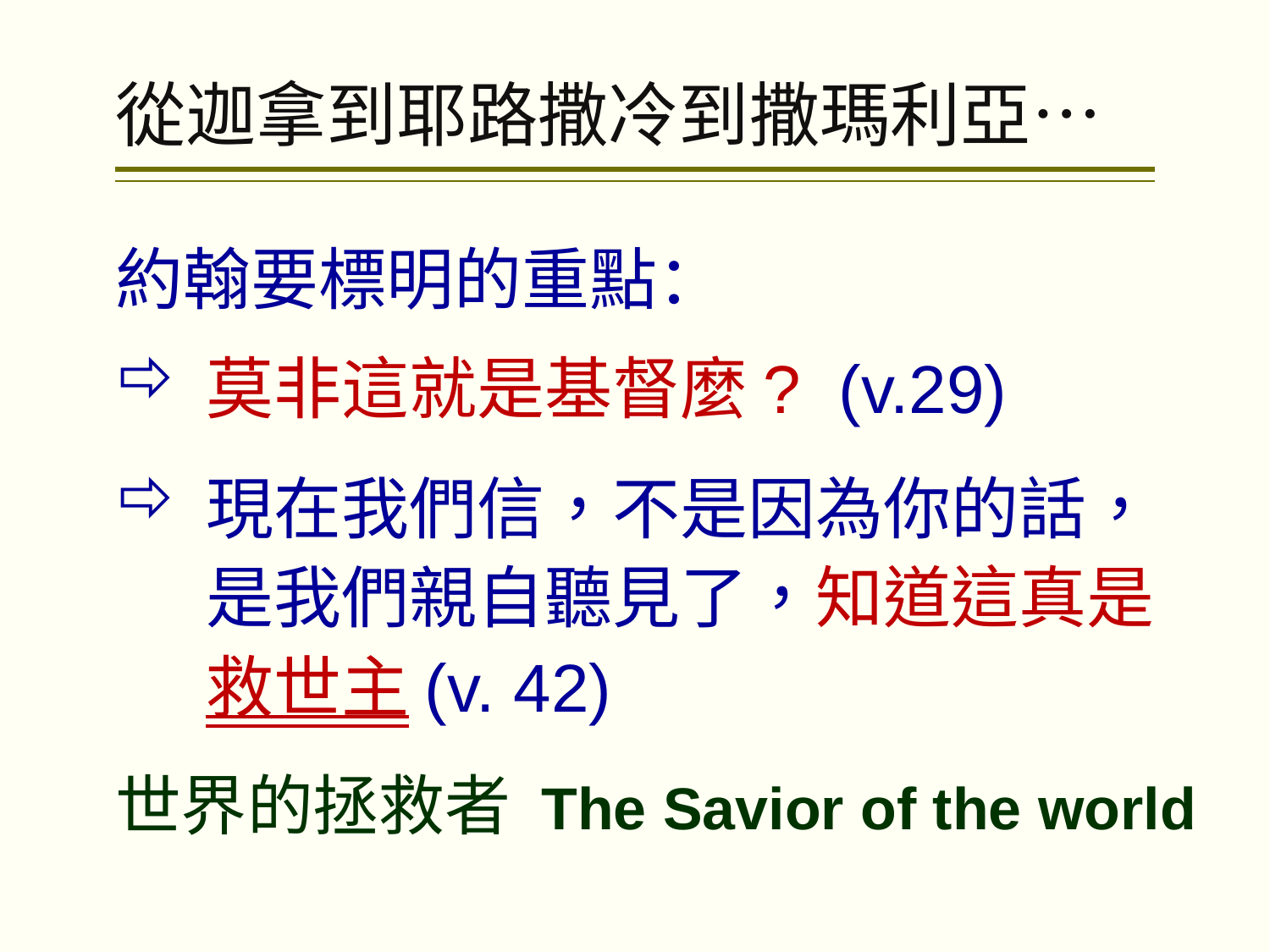

# 從迦拿到耶路撒冷到撒瑪利亞…
約翰要標明的重點：
莫非這就是基督麼?  (v.29)
現在我們信，不是因為你的話，是我們親自聽見了，知道這真是救世主(v. 42)
世界的拯救者 The Savior of the world